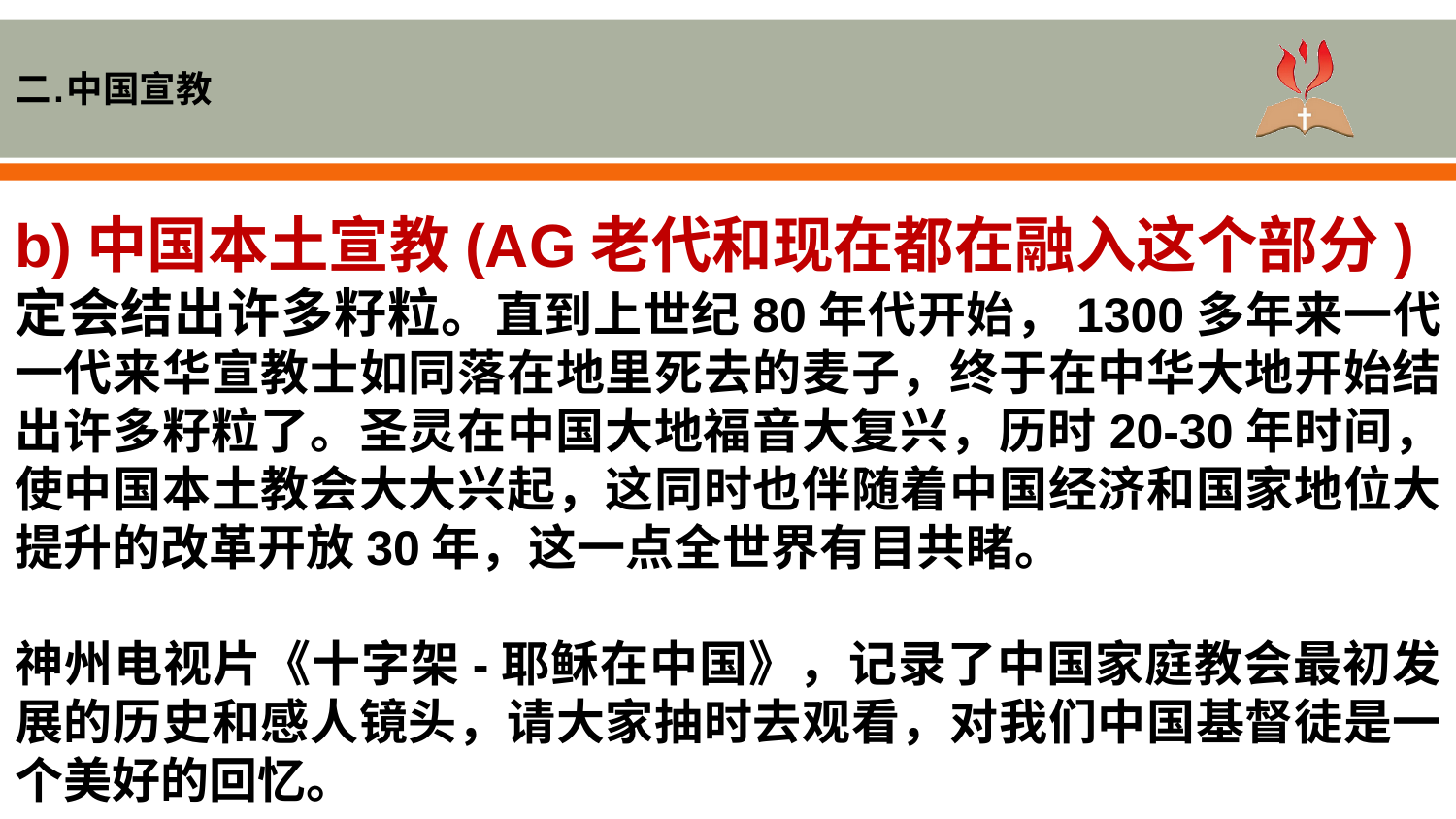

二.中国宣教
b)中国本土宣教(AG老代和现在都在融入这个部分)
定会结出许多籽粒。直到上世纪80年代开始，1300多年来一代一代来华宣教士如同落在地里死去的麦子，终于在中华大地开始结出许多籽粒了。圣灵在中国大地福音大复兴，历时20-30年时间，使中国本土教会大大兴起，这同时也伴随着中国经济和国家地位大提升的改革开放30年，这一点全世界有目共睹。

神州电视片《十字架-耶稣在中国》，记录了中国家庭教会最初发展的历史和感人镜头，请大家抽时去观看，对我们中国基督徒是一个美好的回忆。